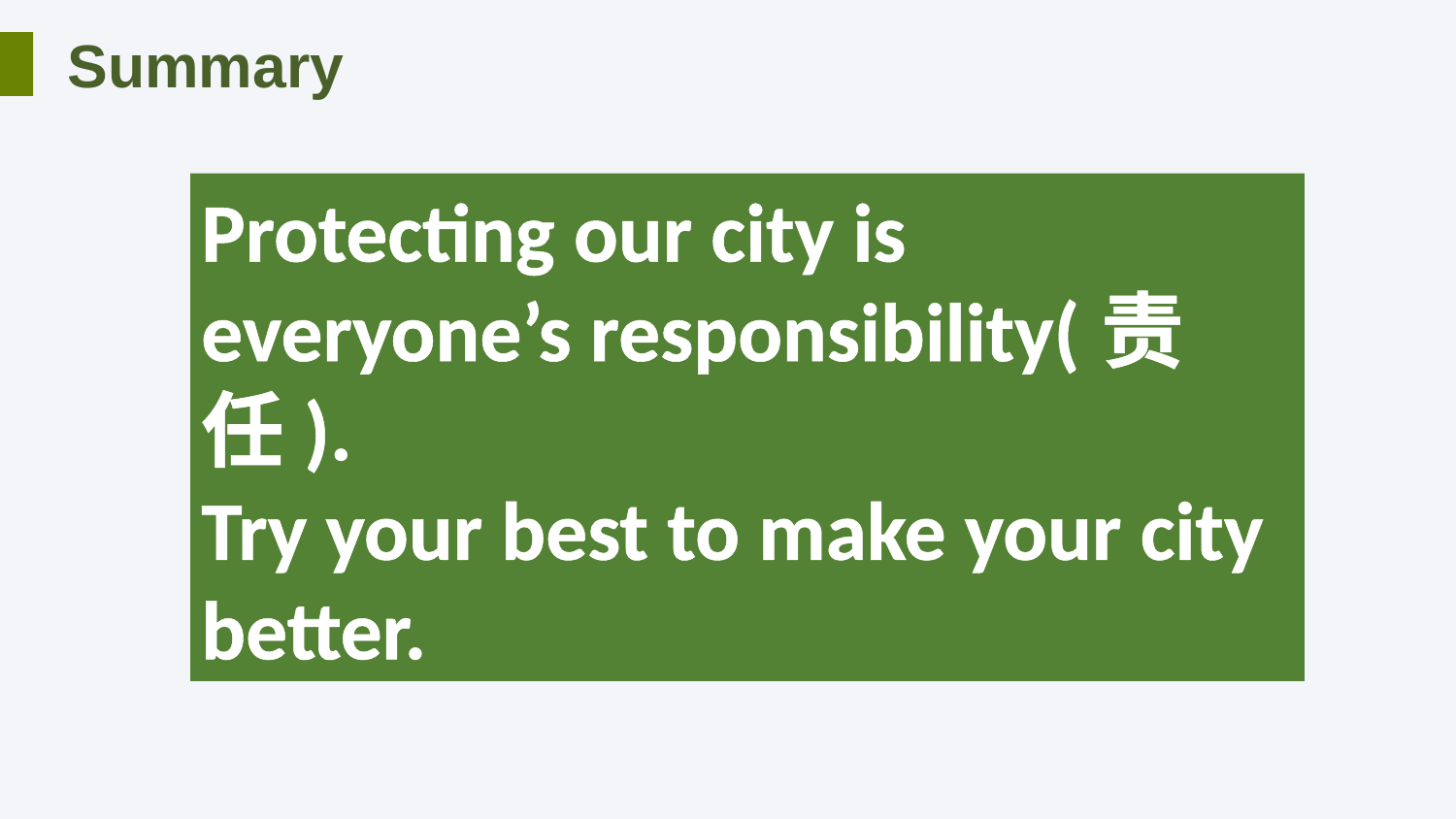

Summary

Protecting our city is everyone’s responsibility(责任).
Try your best to make your city better.